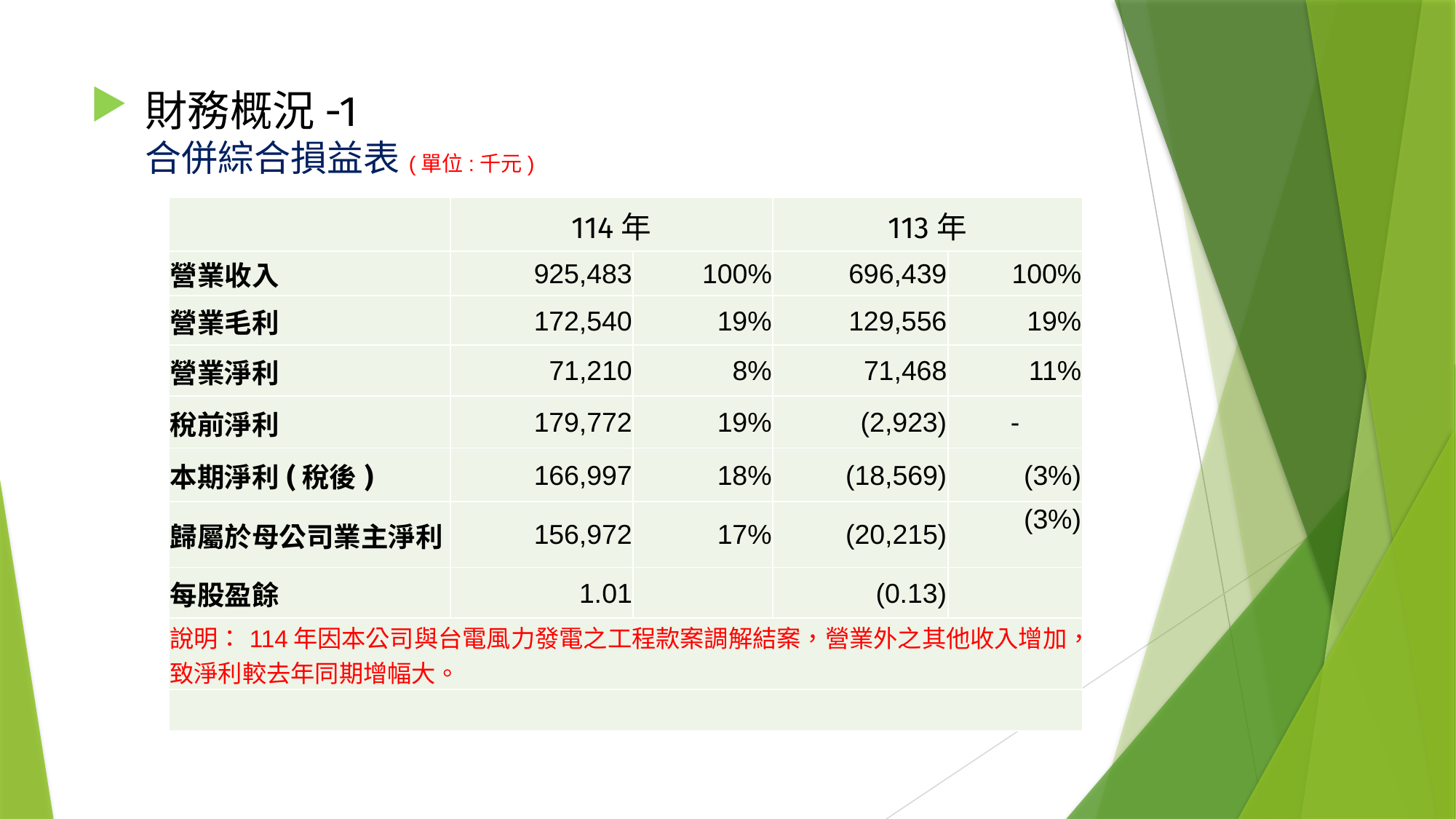

財務概況-1
合併綜合損益表(單位:千元)
|  | 114年 |  | 113年 |  |
| --- | --- | --- | --- | --- |
| 營業收入 | 925,483 | 100% | 696,439 | 100% |
| 營業毛利 | 172,540 | 19% | 129,556 | 19% |
| 營業淨利 | 71,210 | 8% | 71,468 | 11% |
| 稅前淨利 | 179,772 | 19% | (2,923) | - |
| 本期淨利(稅後) | 166,997 | 18% | (18,569) | (3%) |
| 歸屬於母公司業主淨利 | 156,972 | 17% | (20,215) | (3%) |
| 每股盈餘 | 1.01 |  | (0.13) |  |
| 說明：114年因本公司與台電風力發電之工程款案調解結案，營業外之其他收入增加，致淨利較去年同期增幅大。 |  |  |  |  |
|  |  |  |  |  |